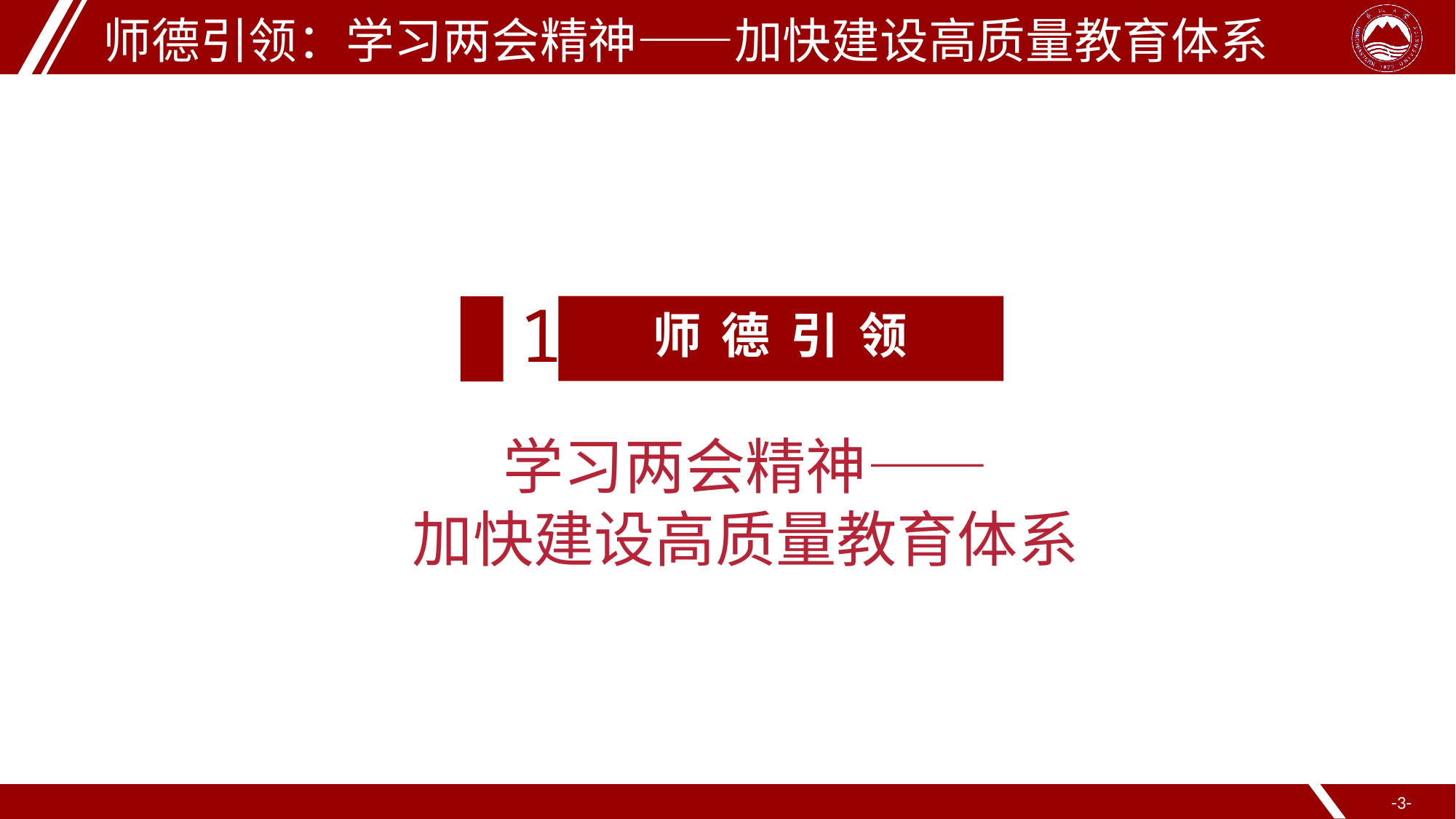

师德引领：学习两会精神——加快建设高质量教育体系
1

师 德 引 领

学习两会精神——
加快建设高质量教育体系
-3-